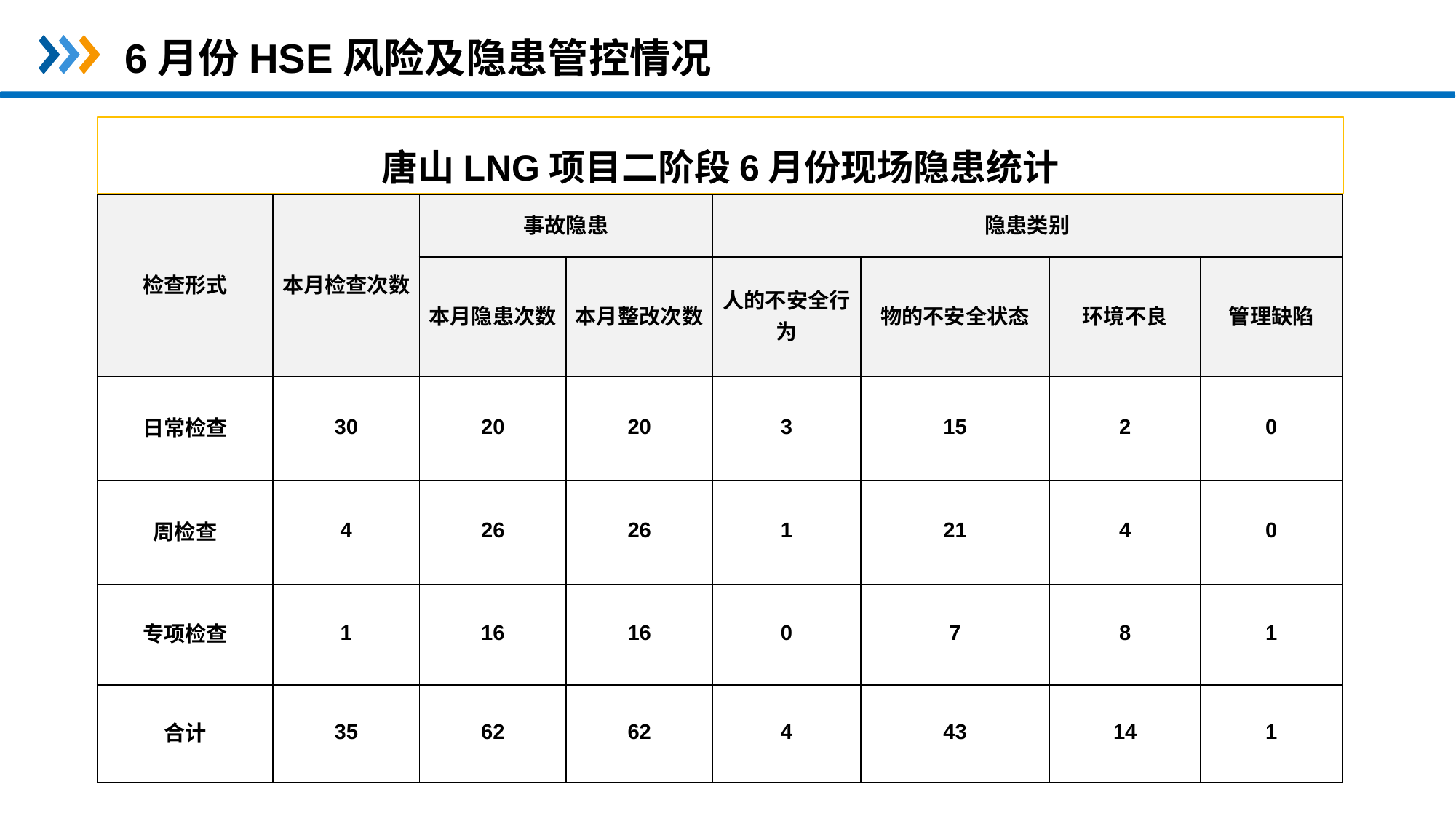

6月份HSE风险及隐患管控情况
唐山LNG项目二阶段6月份现场隐患统计
| 检查形式 | 本月检查次数 | 事故隐患 |  | 隐患类别 |  |  |  |
| --- | --- | --- | --- | --- | --- | --- | --- |
|  |  | 本月隐患次数 | 本月整改次数 | 人的不安全行为 | 物的不安全状态 | 环境不良 | 管理缺陷 |
| 日常检查 | 30 | 20 | 20 | 3 | 15 | 2 | 0 |
| 周检查 | 4 | 26 | 26 | 1 | 21 | 4 | 0 |
| 专项检查 | 1 | 16 | 16 | 0 | 7 | 8 | 1 |
| 合计 | 35 | 62 | 62 | 4 | 43 | 14 | 1 |